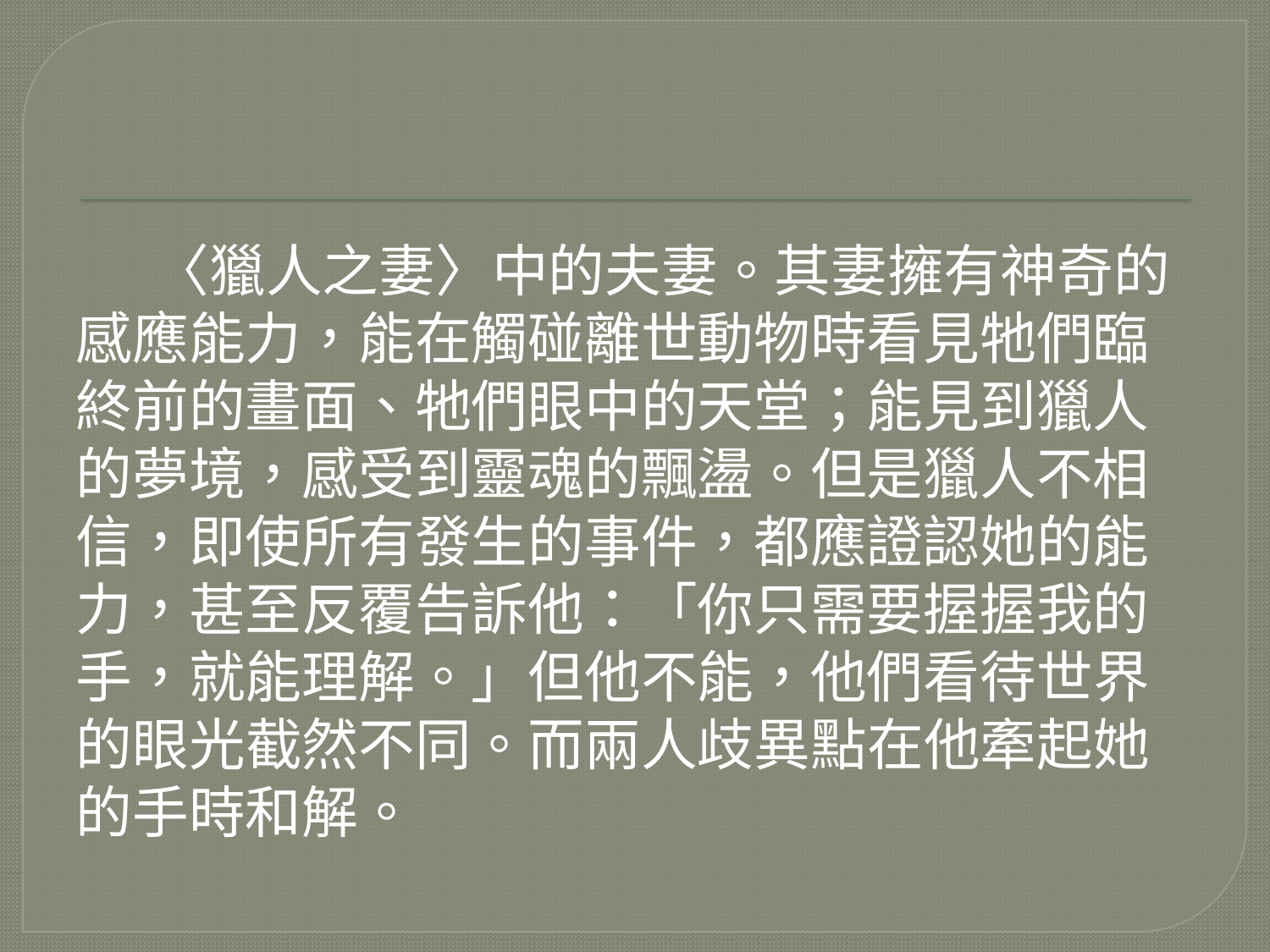

#
     〈獵人之妻〉中的夫妻。其妻擁有神奇的感應能力，能在觸碰離世動物時看見牠們臨終前的畫面、牠們眼中的天堂；能見到獵人的夢境，感受到靈魂的飄盪。但是獵人不相信，即使所有發生的事件，都應證認她的能力，甚至反覆告訴他：「你只需要握握我的手，就能理解。」但他不能，他們看待世界的眼光截然不同。而兩人歧異點在他牽起她的手時和解。